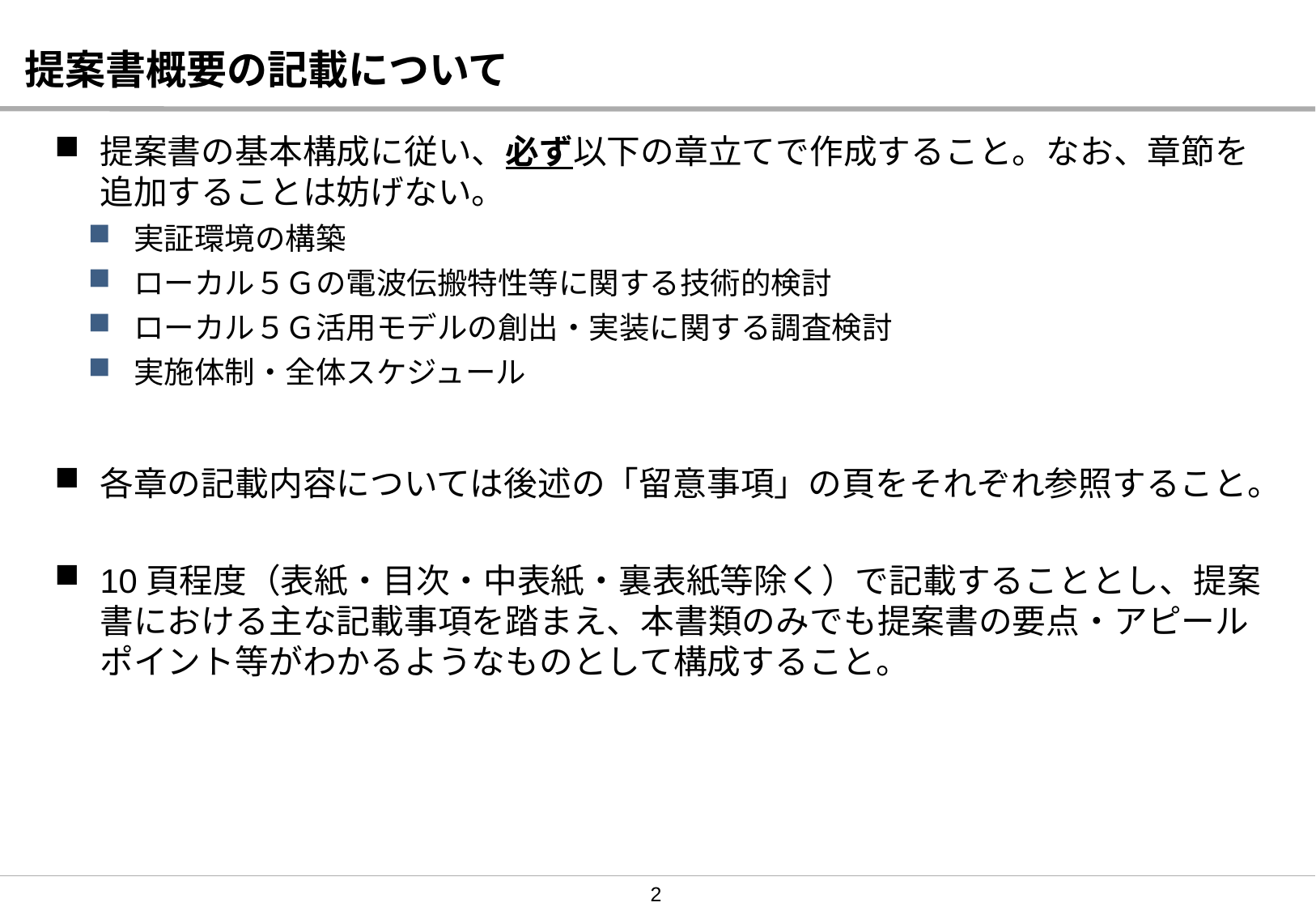

# 提案書概要の記載について
提案書の基本構成に従い、必ず以下の章立てで作成すること。なお、章節を追加することは妨げない。
実証環境の構築
ローカル５Ｇの電波伝搬特性等に関する技術的検討
ローカル５Ｇ活用モデルの創出・実装に関する調査検討
実施体制・全体スケジュール

各章の記載内容については後述の「留意事項」の頁をそれぞれ参照すること。

10頁程度（表紙・目次・中表紙・裏表紙等除く）で記載することとし、提案書における主な記載事項を踏まえ、本書類のみでも提案書の要点・アピールポイント等がわかるようなものとして構成すること。